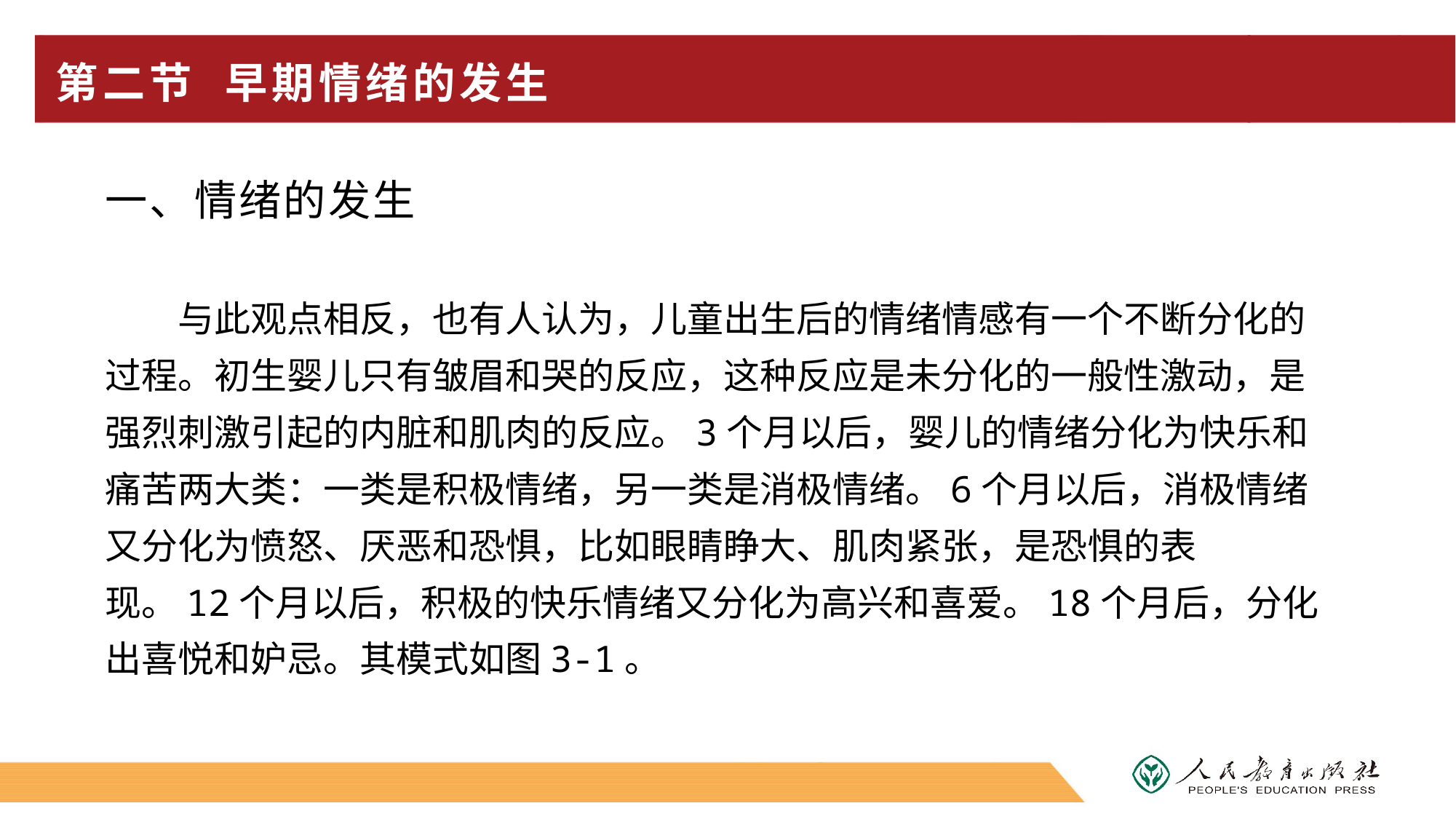

# 第二节  早期情绪的发生
一、情绪的发生
与此观点相反，也有人认为，儿童出生后的情绪情感有一个不断分化的过程。初生婴儿只有皱眉和哭的反应，这种反应是未分化的一般性激动，是强烈刺激引起的内脏和肌肉的反应。3个月以后，婴儿的情绪分化为快乐和痛苦两大类：一类是积极情绪，另一类是消极情绪。6个月以后，消极情绪又分化为愤怒、厌恶和恐惧，比如眼睛睁大、肌肉紧张，是恐惧的表现。12个月以后，积极的快乐情绪又分化为高兴和喜爱。18个月后，分化出喜悦和妒忌。其模式如图3-1。